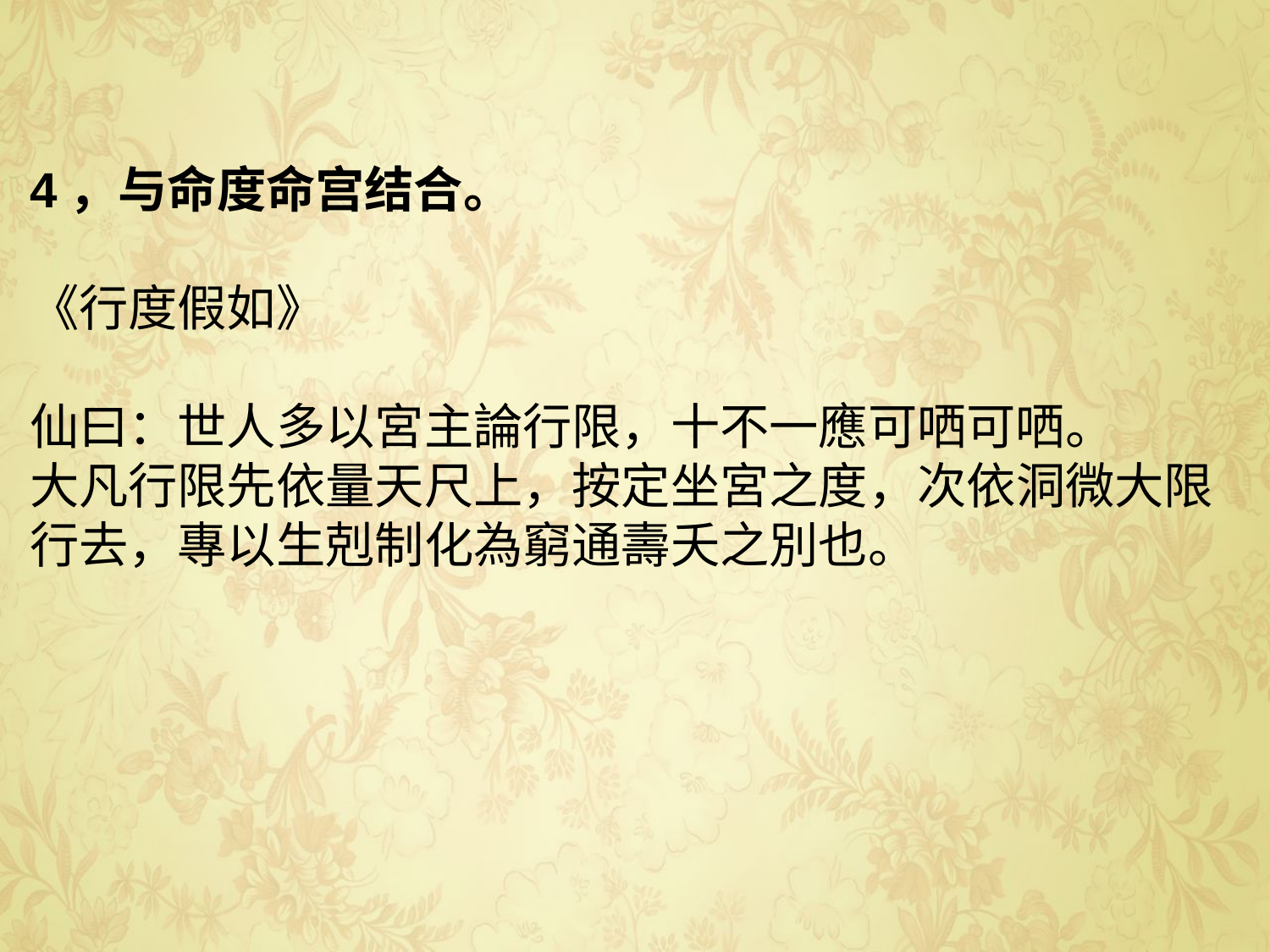

4，与命度命宫结合。

《行度假如》

仙曰：世人多以宮主論行限，十不一應可哂可哂。
大凡行限先依量天尺上，按定坐宮之度，次依洞微大限行去，專以生剋制化為窮通壽夭之別也。